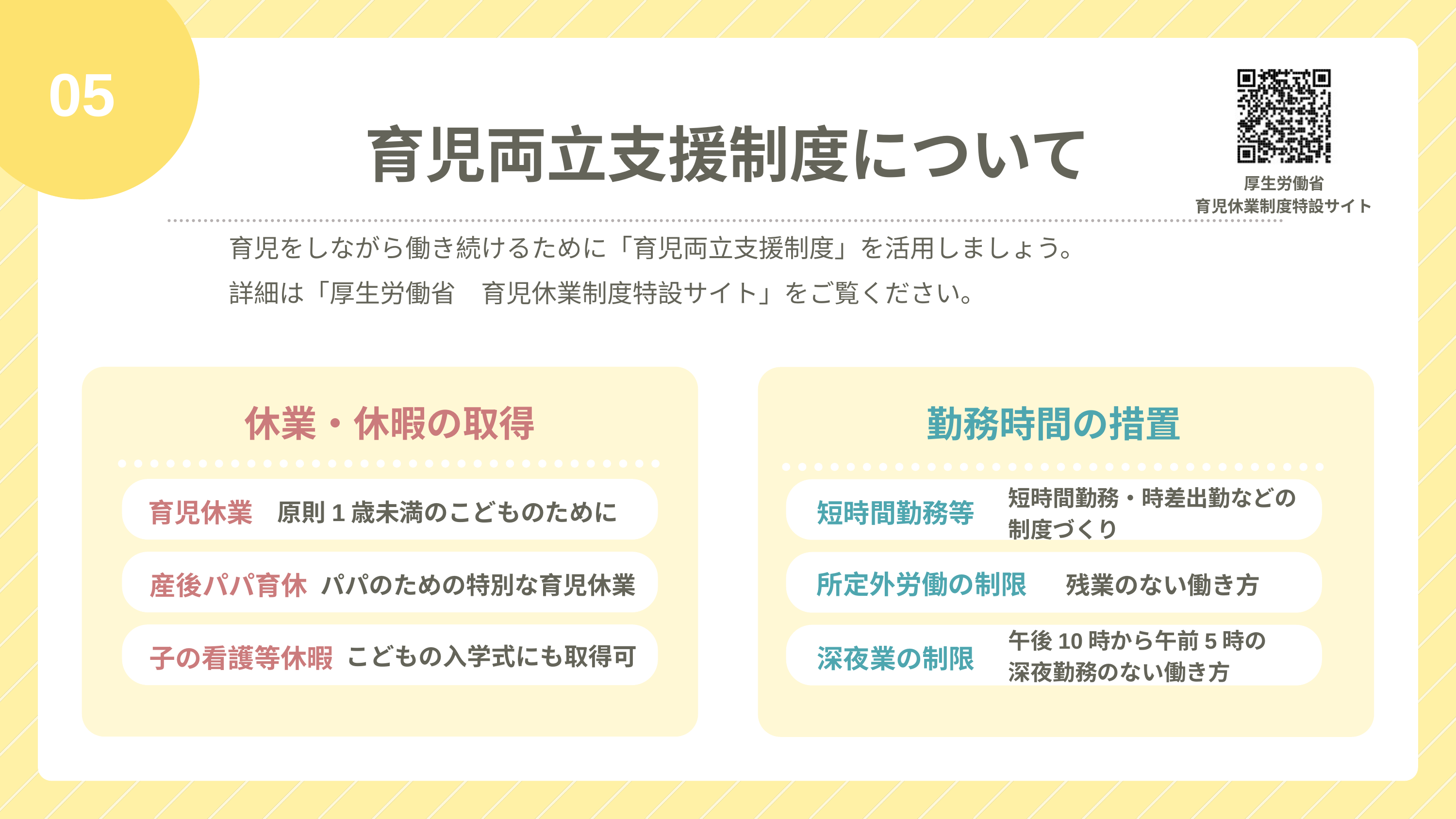

05

育児両立支援制度について
厚生労働省
育児休業制度特設サイト
育児をしながら働き続けるために「育児両立支援制度」を活用しましょう。
詳細は「厚生労働省　育児休業制度特設サイト」をご覧ください。

休業・休暇の取得

育児休業
原則1歳未満のこどものために

産後パパ育休
パパのための特別な育児休業

子の看護等休暇
こどもの入学式にも取得可

勤務時間の措置

短時間勤務・時差出勤などの
制度づくり
短時間勤務等

所定外労働の制限
残業のない働き方
午後10時から午前5時の
深夜勤務のない働き方

深夜業の制限